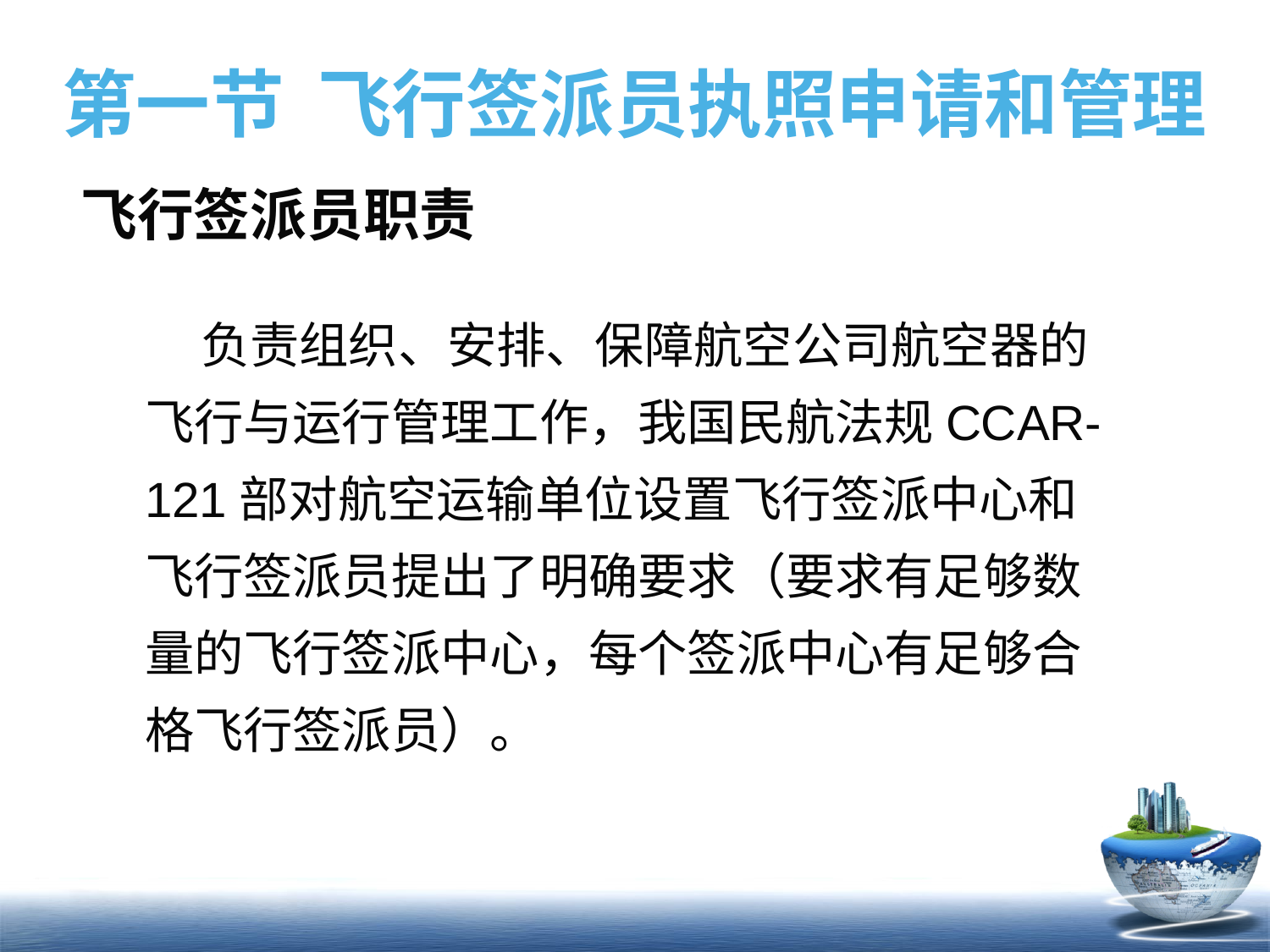

# 第一节  飞行签派员执照申请和管理
飞行签派员职责
    负责组织、安排、保障航空公司航空器的飞行与运行管理工作，我国民航法规CCAR-121部对航空运输单位设置飞行签派中心和飞行签派员提出了明确要求（要求有足够数量的飞行签派中心，每个签派中心有足够合格飞行签派员）。